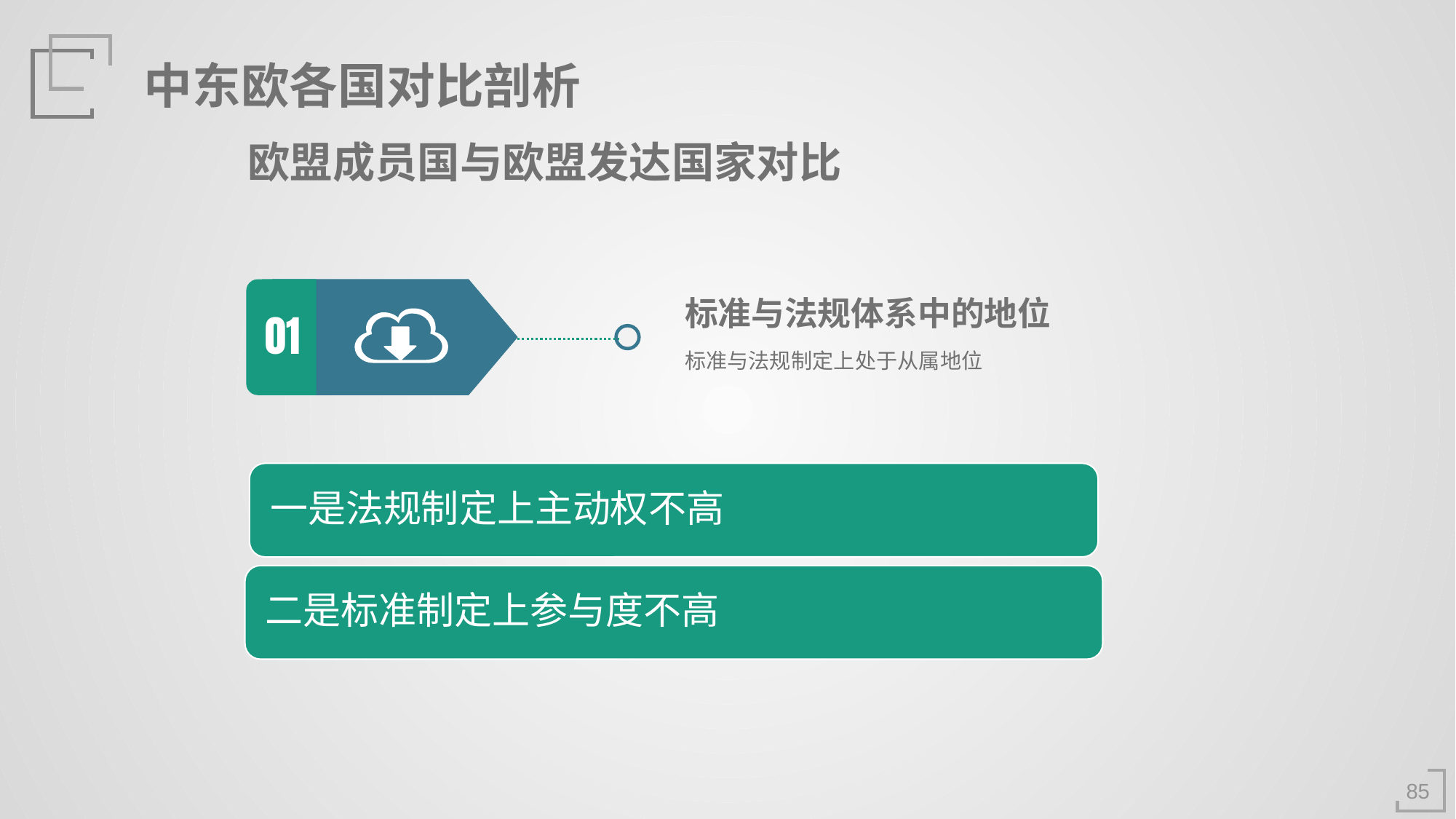

中东欧各国对比剖析
欧盟成员国与欧盟发达国家对比

01

标准与法规体系中的地位
标准与法规制定上处于从属地位

一是法规制定上主动权不高
二是标准制定上参与度不高